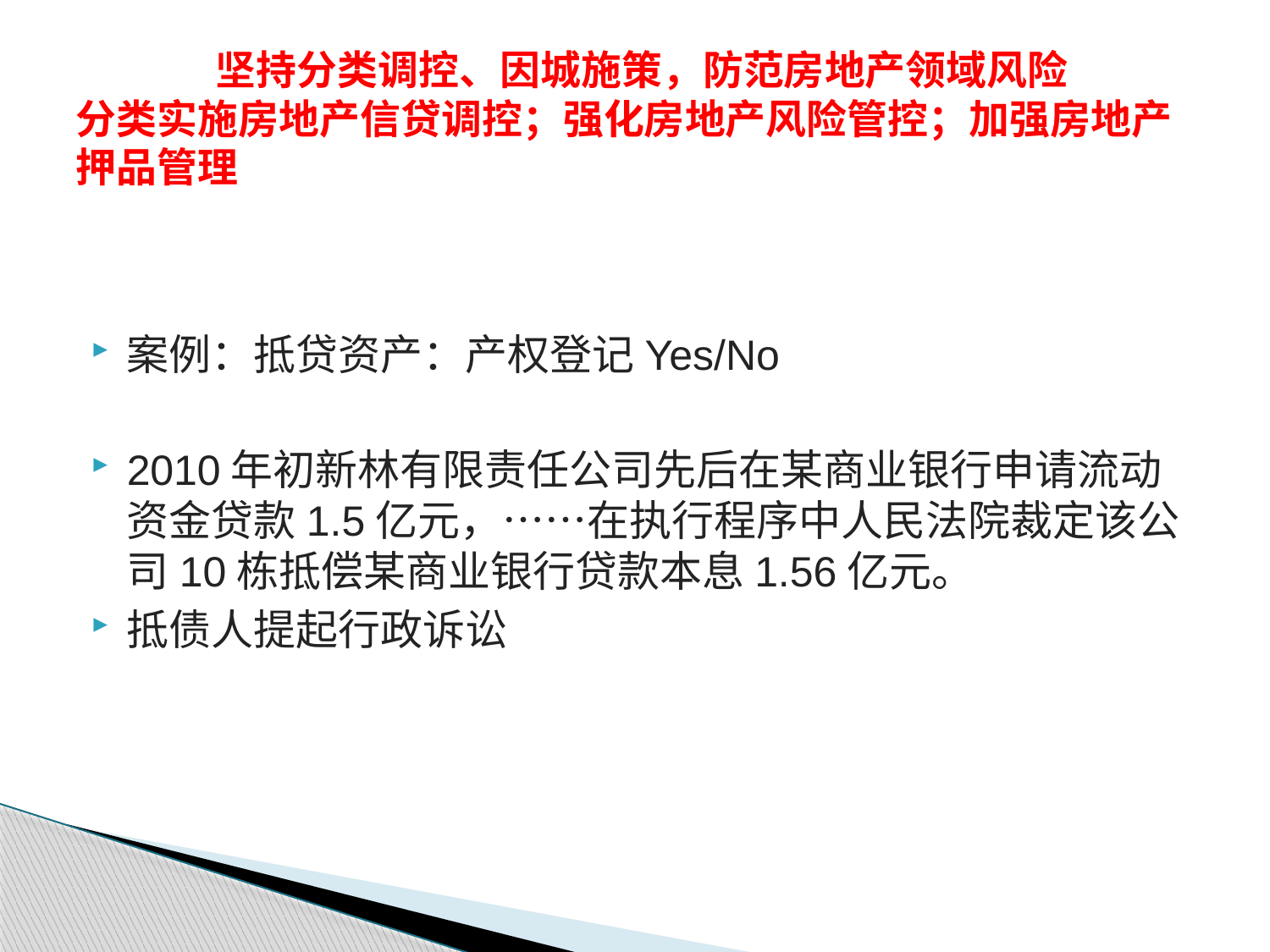

# 坚持分类调控、因城施策，防范房地产领域风险 分类实施房地产信贷调控；强化房地产风险管控；加强房地产押品管理

案例：抵贷资产：产权登记Yes/No

2010年初新林有限责任公司先后在某商业银行申请流动资金贷款1.5亿元，……在执行程序中人民法院裁定该公司10栋抵偿某商业银行贷款本息1.56亿元。
抵债人提起行政诉讼